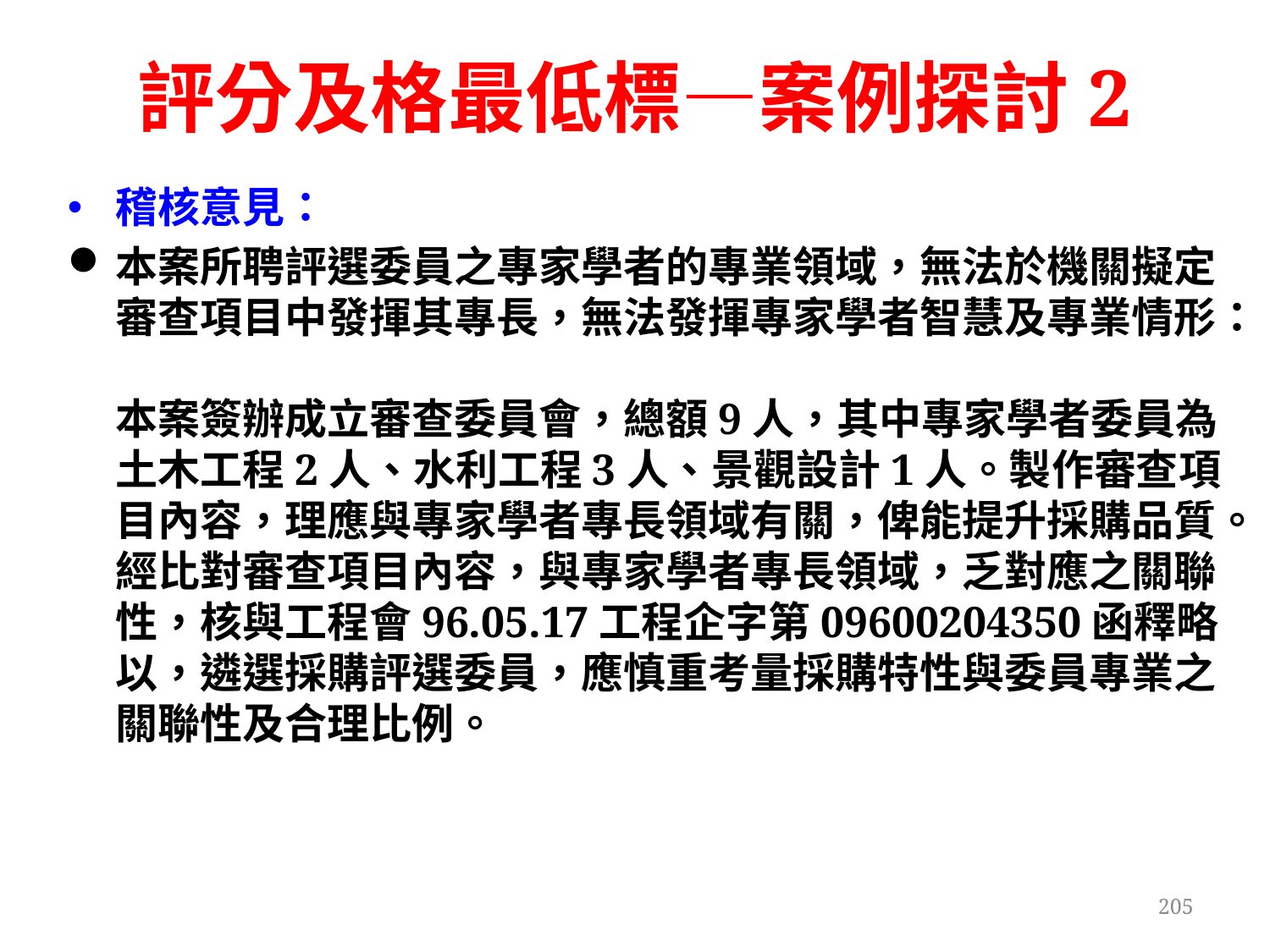

# 評分及格最低標—案例探討2
稽核意見：
本案所聘評選委員之專家學者的專業領域，無法於機關擬定審查項目中發揮其專長，無法發揮專家學者智慧及專業情形：
本案簽辦成立審查委員會，總額9人，其中專家學者委員為土木工程2人、水利工程3人、景觀設計1人。製作審查項目內容，理應與專家學者專長領域有關，俾能提升採購品質。經比對審查項目內容，與專家學者專長領域，乏對應之關聯性，核與工程會96.05.17工程企字第09600204350函釋略以，遴選採購評選委員，應慎重考量採購特性與委員專業之關聯性及合理比例。
205